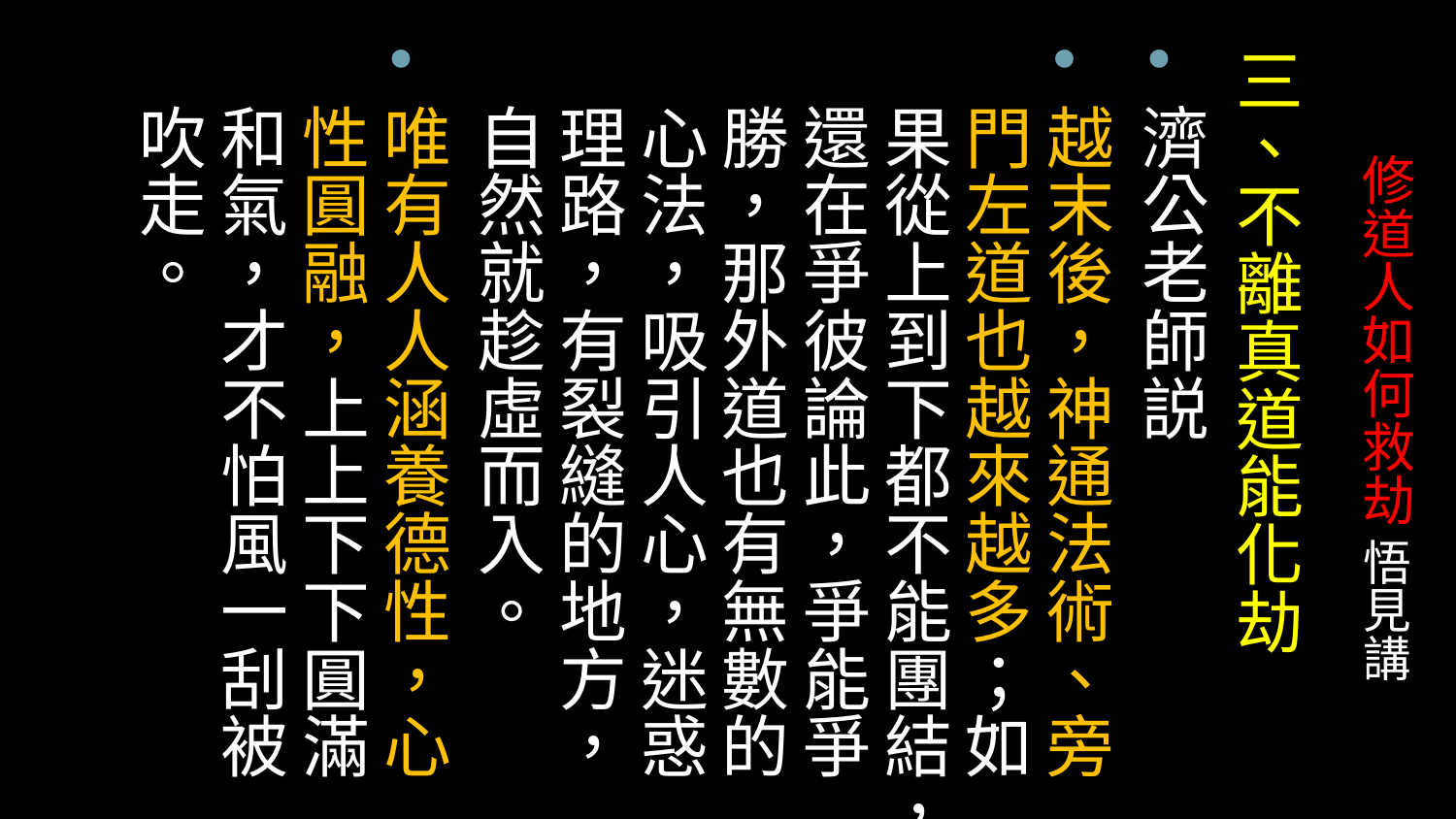

三、不離真道能化劫
濟公老師説
越末後，神通法術、旁門左道也越來越多；如果從上到下都不能團結，還在爭彼論此，爭能爭勝，那外道也有無數的心法，吸引人心，迷惑理路，有裂縫的地方，自然就趁虛而入。
唯有人人涵養德性，心性圓融，上上下下圓滿和氣，才不怕風一刮被吹走。

# 修道人如何救劫 悟見講